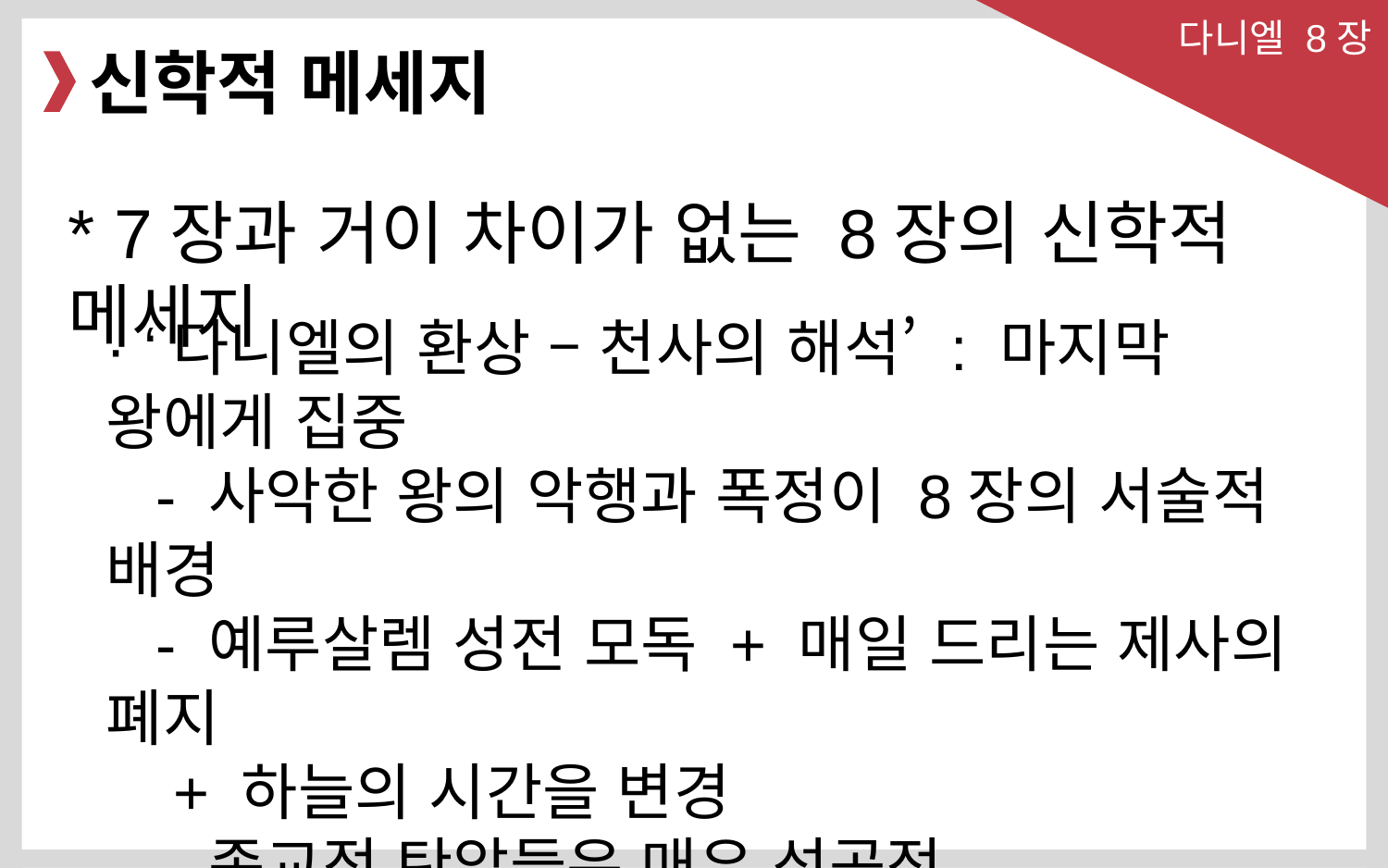

다니엘 8장
신학적 메세지

* 7장과 거이 차이가 없는 8장의 신학적 메세지
· ‘다니엘의 환상 – 천사의 해석’ : 마지막 왕에게 집중
  - 사악한 왕의 악행과 폭정이 8장의 서술적 배경
  - 예루살렘 성전 모독 + 매일 드리는 제사의 폐지
   + 하늘의 시간을 변경
  - 종교적 탄압들은 매우 성공적